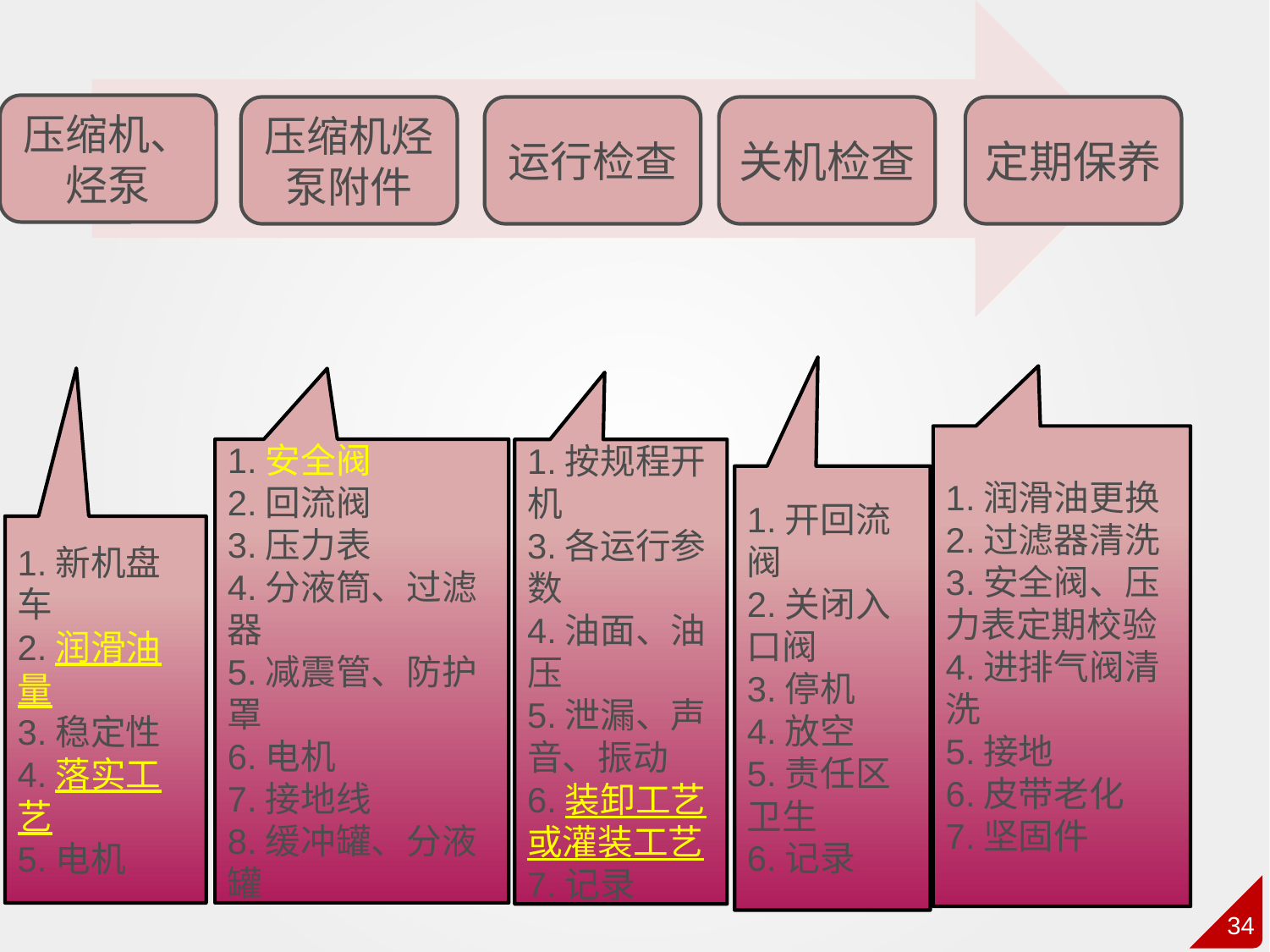

压缩机、烃泵
压缩机烃泵附件
运行检查
关机检查
定期保养
2.液化石油气压缩机、烃泵安全检查项目：

1.润滑油更换
2.过滤器清洗
3.安全阀、压力表定期校验
4.进排气阀清洗
5.接地
6.皮带老化
7.坚固件
1.安全阀
2.回流阀
3.压力表
4.分液筒、过滤器
5.减震管、防护罩
6.电机
7.接地线
8.缓冲罐、分液罐
1.按规程开机
3.各运行参数
4.油面、油压
5.泄漏、声音、振动
6.装卸工艺或灌装工艺
7.记录
1.开回流阀
2.关闭入口阀
3.停机
4.放空
5.责任区卫生
6.记录
1.新机盘车
2.润滑油量
3.稳定性
4.落实工艺
5.电机